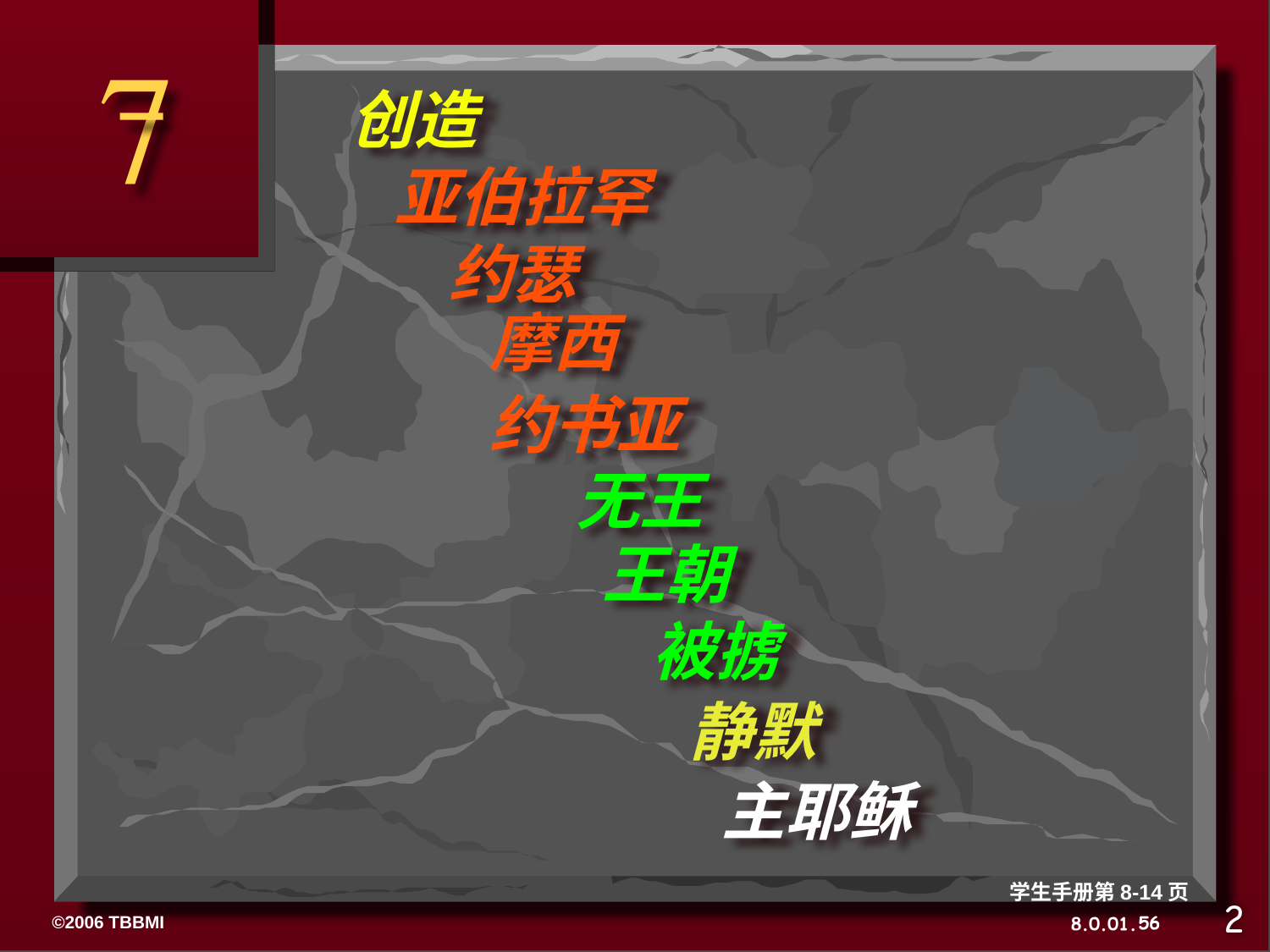

7
创造

亚伯拉罕
约瑟
摩西

约书亚
无王
王朝
被掳
静默
主耶稣

学生手册第8-14页
2
56